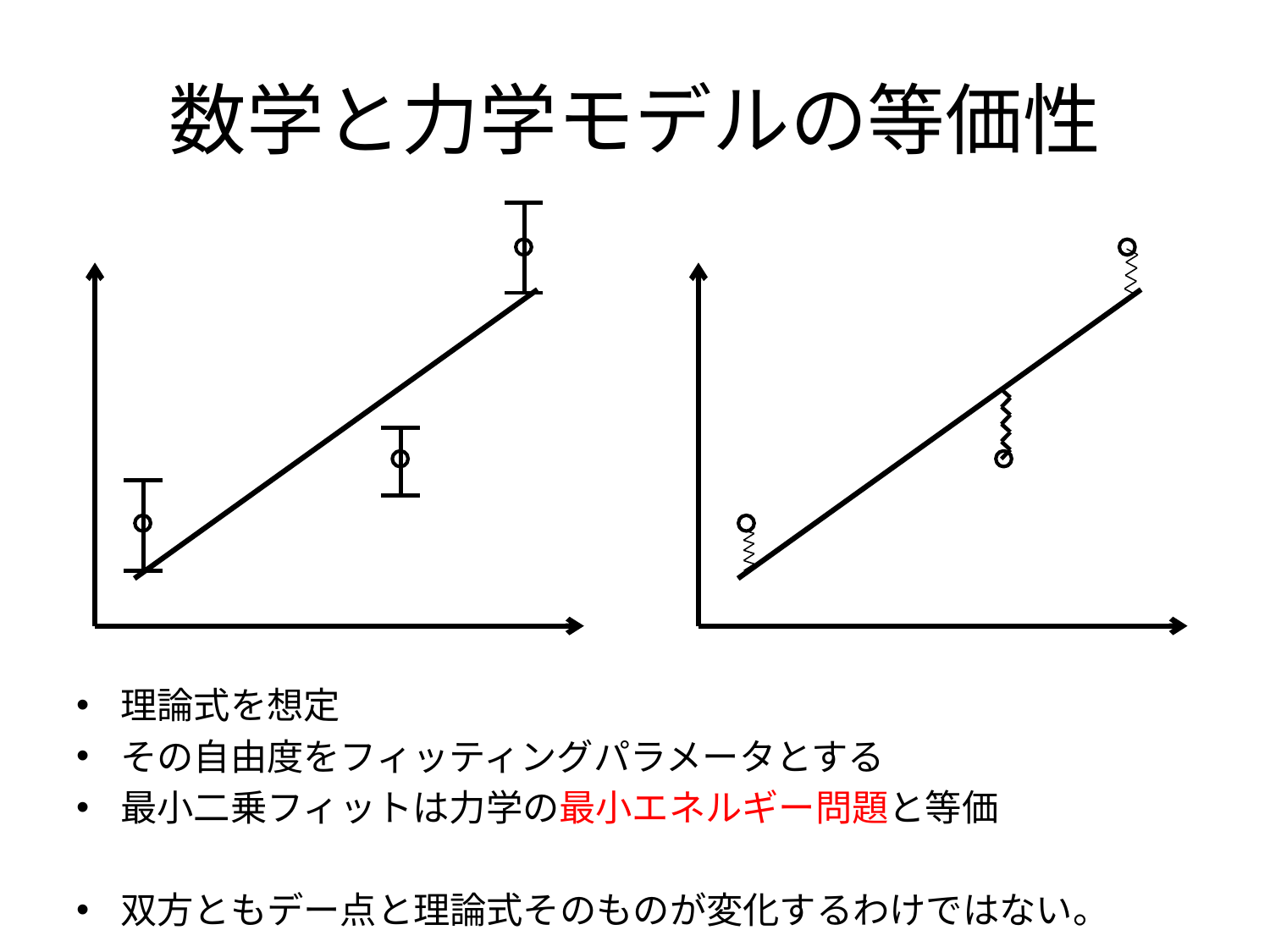

# 数学と力学モデルの等価性

理論式を想定
その自由度をフィッティングパラメータとする
最小二乗フィットは力学の最小エネルギー問題と等価

双方ともデー点と理論式そのものが変化するわけではない。